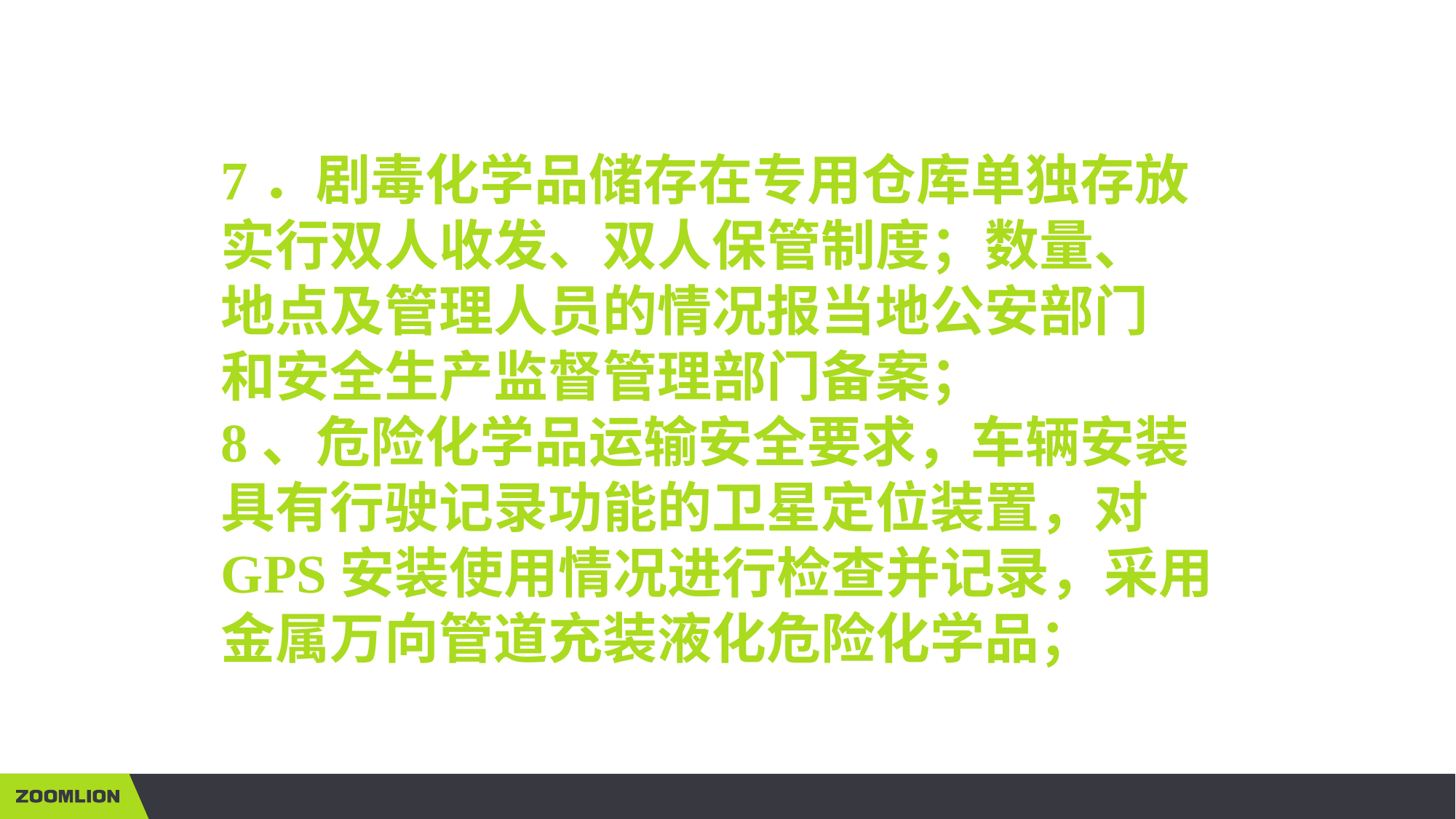

7．剧毒化学品储存在专用仓库单独存放
实行双人收发、双人保管制度；数量、
地点及管理人员的情况报当地公安部门
和安全生产监督管理部门备案；
8、危险化学品运输安全要求，车辆安装
具有行驶记录功能的卫星定位装置，对
GPS安装使用情况进行检查并记录，采用
金属万向管道充装液化危险化学品；